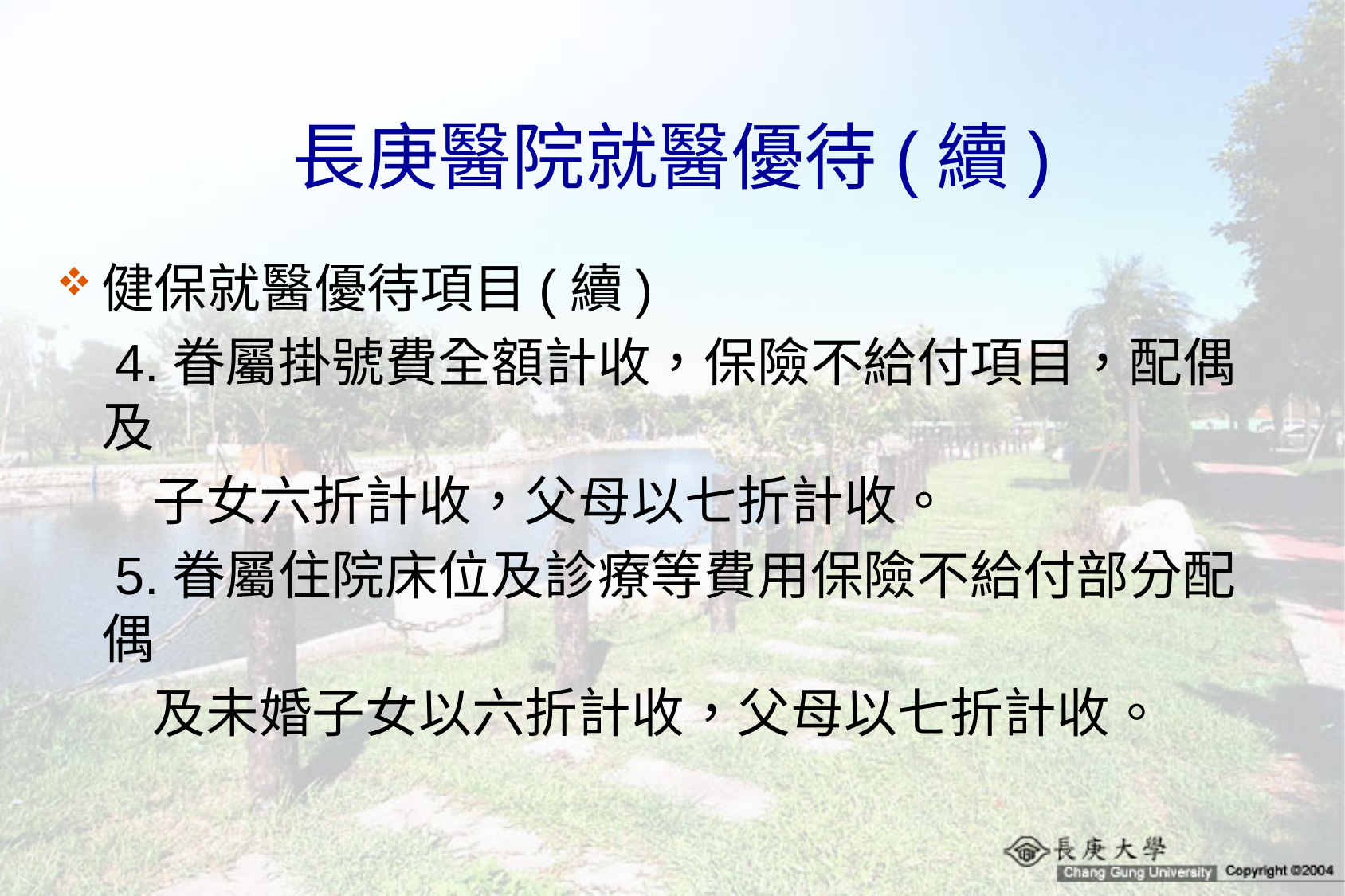

# 長庚醫院就醫優待(續)
健保就醫優待項目(續)
    4.眷屬掛號費全額計收，保險不給付項目，配偶及
       子女六折計收，父母以七折計收。
    5.眷屬住院床位及診療等費用保險不給付部分配偶
       及未婚子女以六折計收，父母以七折計收。